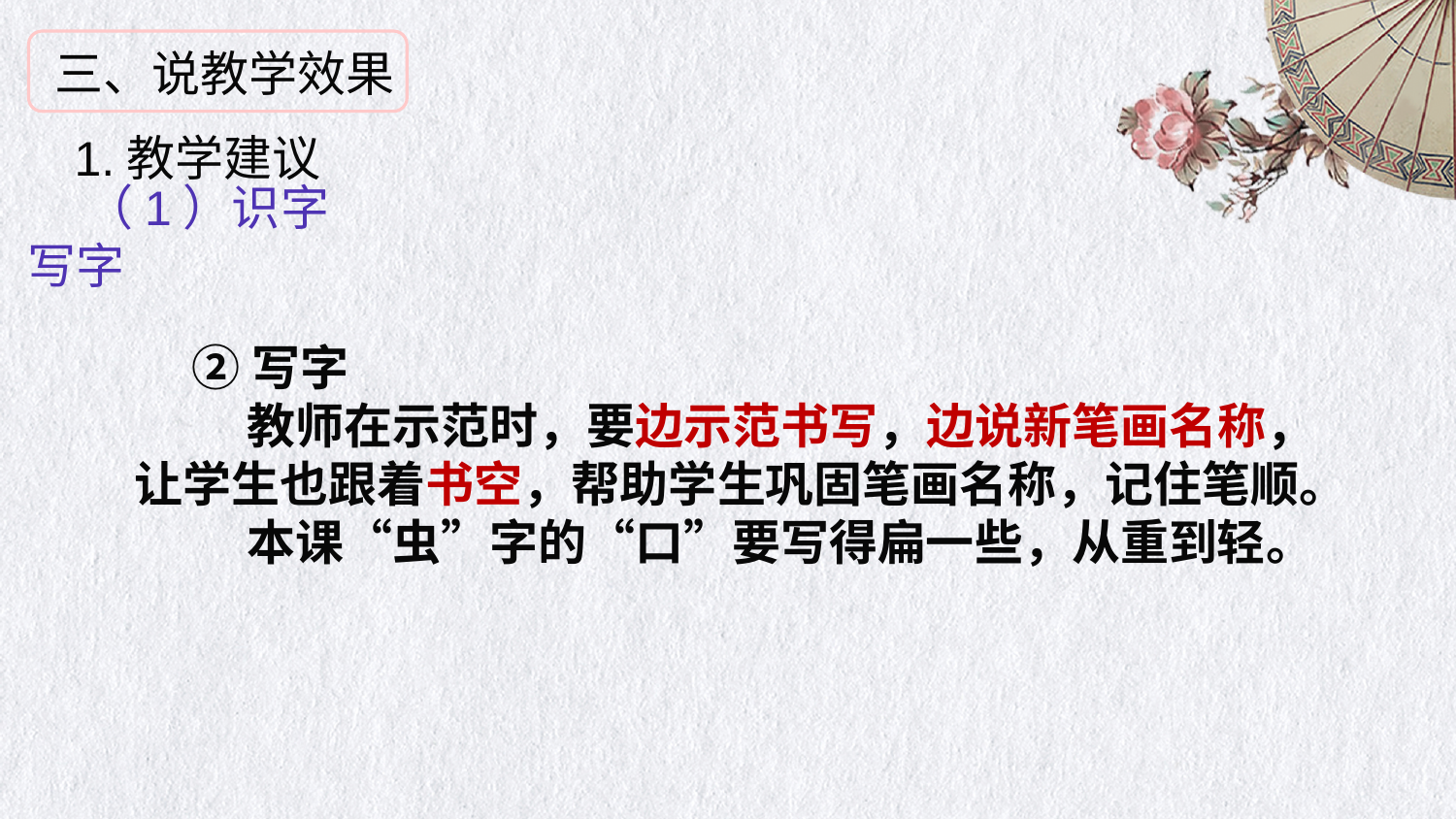

三、说教学效果
1.教学建议
（1）识字写字
②写字
    教师在示范时，要边示范书写，边说新笔画名称，让学生也跟着书空，帮助学生巩固笔画名称，记住笔顺。
    本课“虫”字的“口”要写得扁一些，从重到轻。